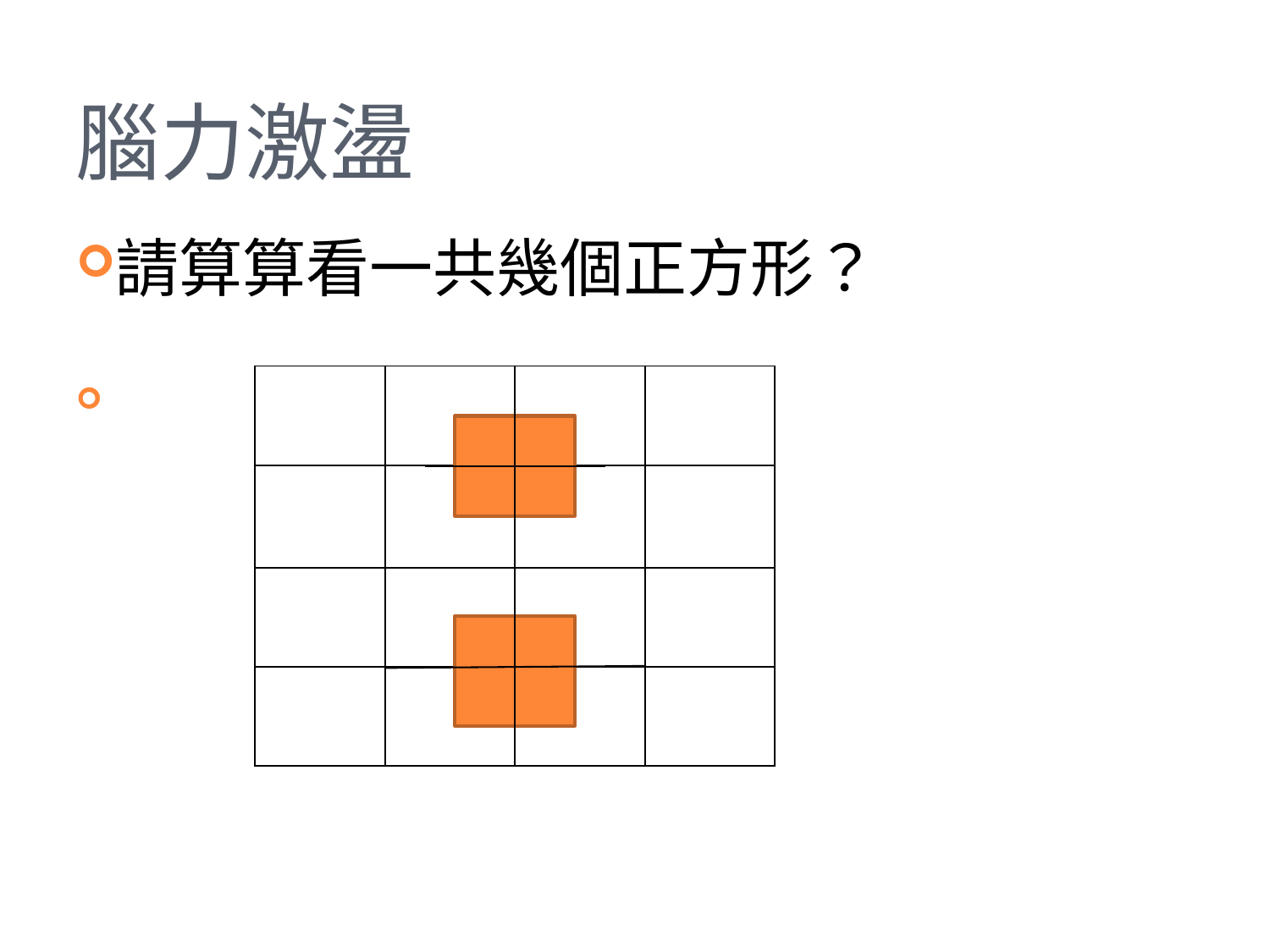

# 腦力激盪
請算算看一共幾個正方形？

|  |  |  |  |
| --- | --- | --- | --- |
|  |  |  |  |
|  |  |  |  |
|  |  |  |  |